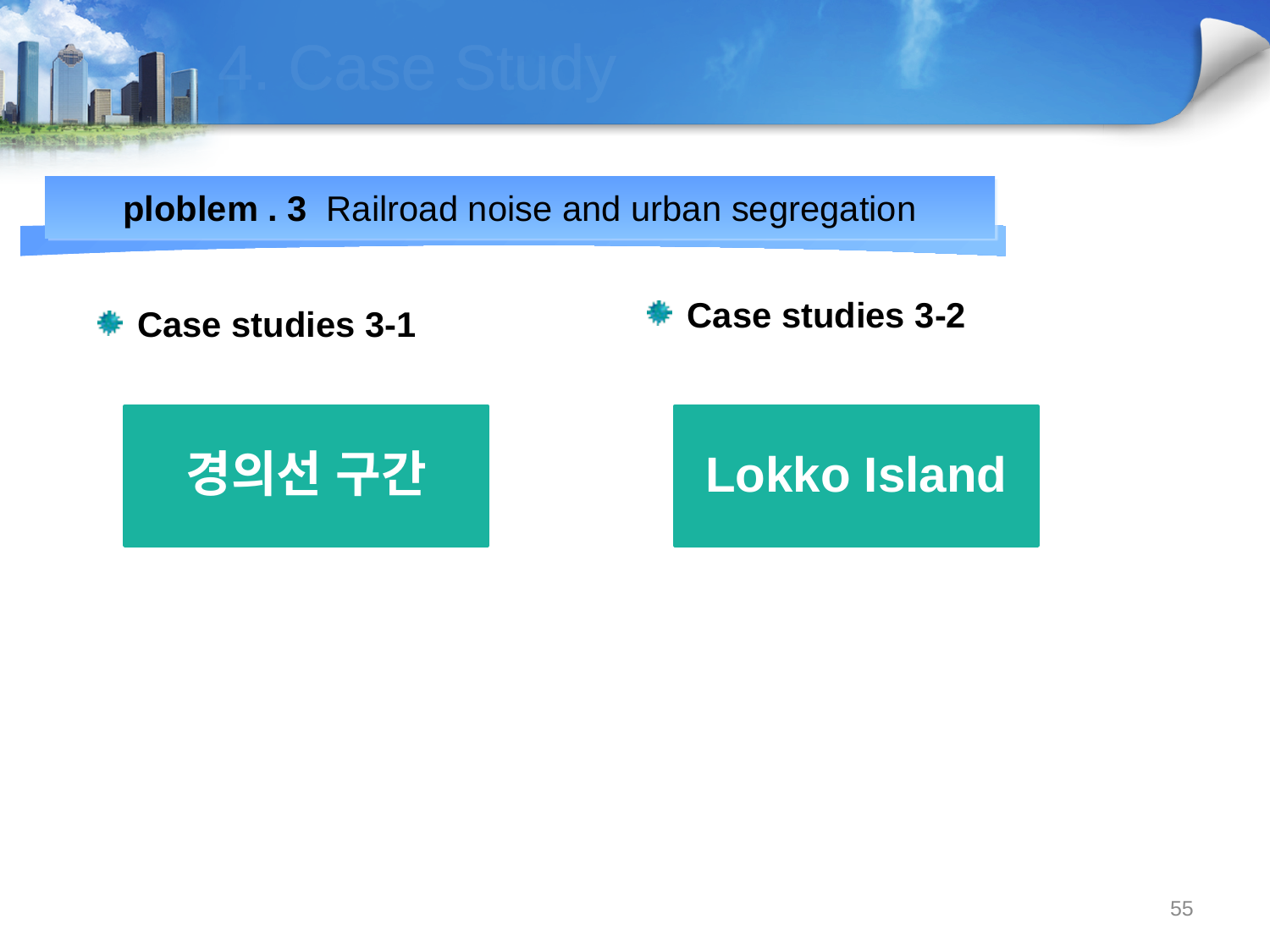

# 4. Case Study

ploblem . 3  Railroad noise and urban segregation

 Case studies 3-2

 Case studies 3-1

경의선 구간
Lokko Island
55